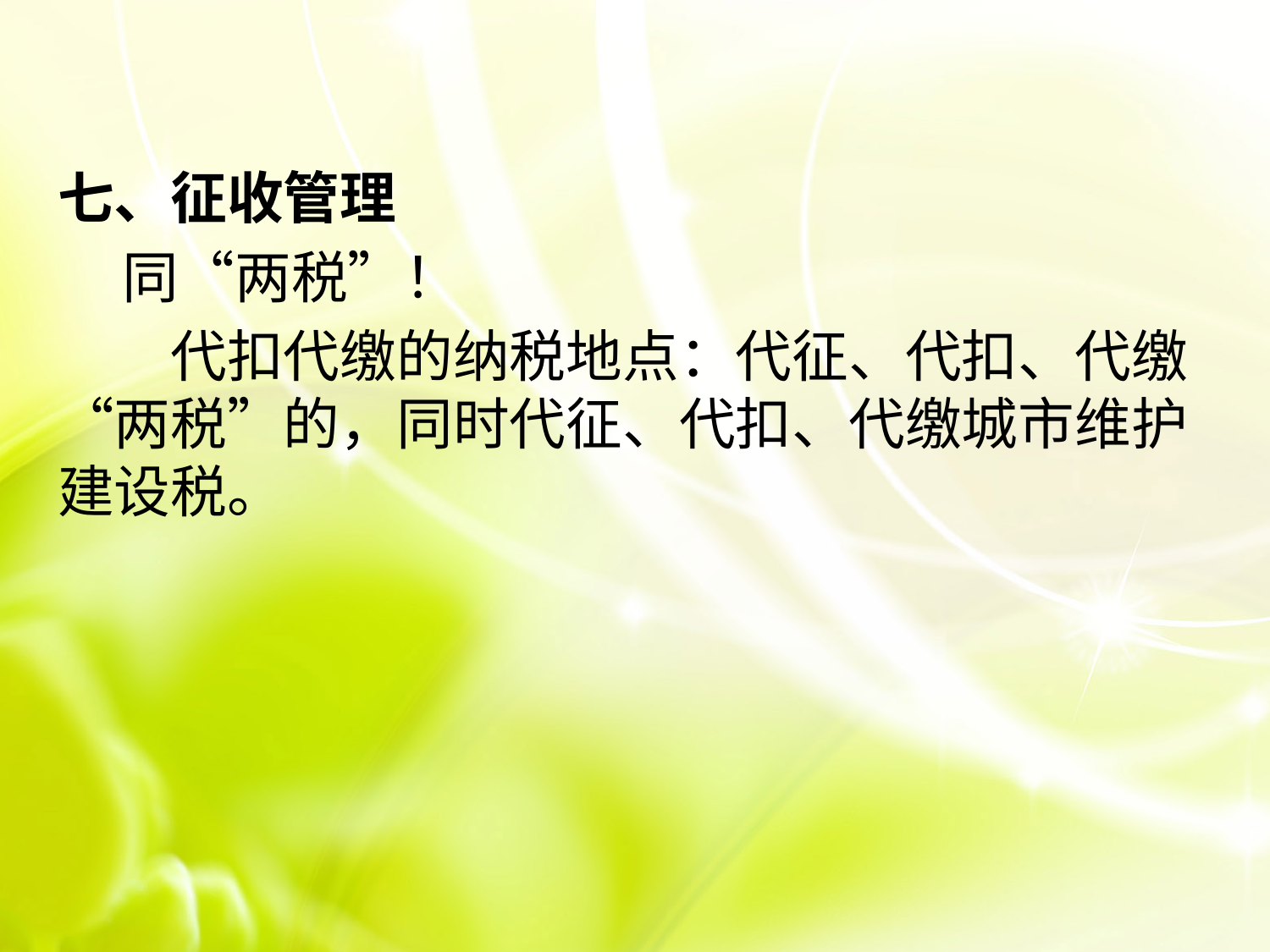

七、征收管理
    同“两税”！
　　代扣代缴的纳税地点：代征、代扣、代缴“两税”的，同时代征、代扣、代缴城市维护建设税。